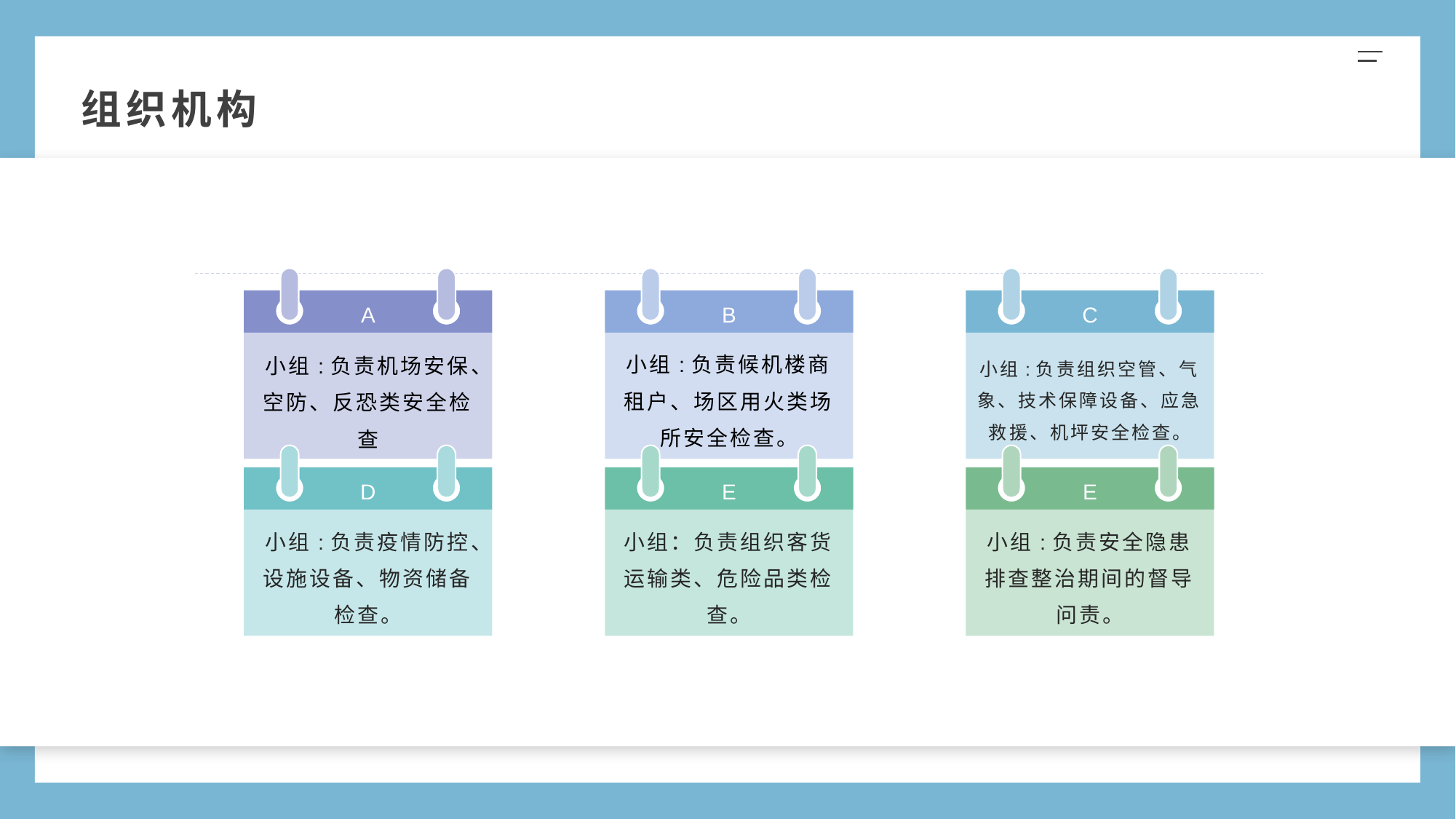

组织机构

A
B
C

小组:负责候机楼商租户、场区用火类场所安全检查。
小组:负责组织空管、气象、技术保障设备、应急救援、机坪安全检查。
小组:负责机场安保、空防、反恐类安全检查

D
E
E

小组:负责疫情防控、设施设备、物资储备检查。
小组：负责组织客货运输类、危险品类检查。
小组:负责安全隐患排查整治期间的督导问责。